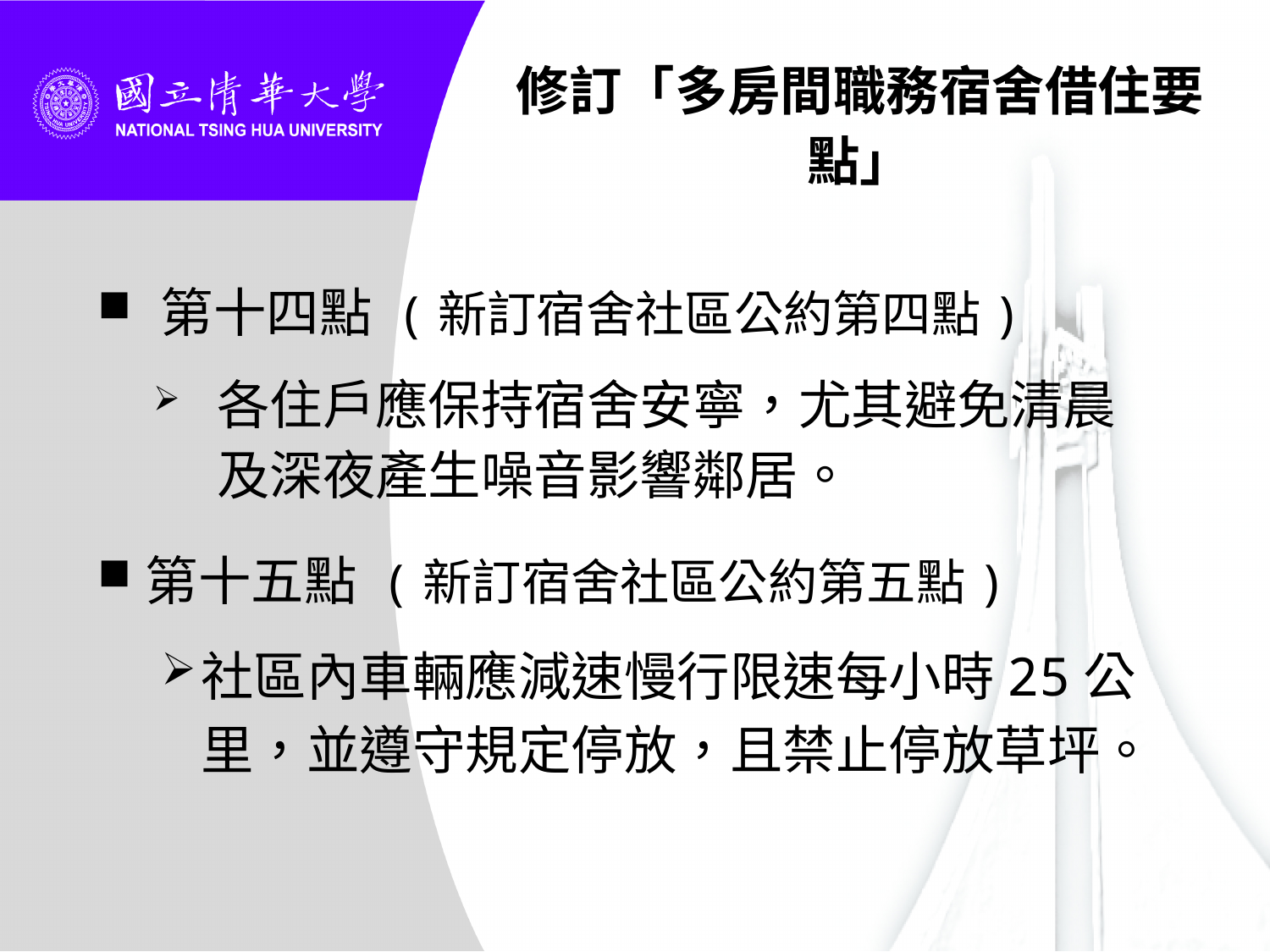

修訂「多房間職務宿舍借住要點」
第十四點 (新訂宿舍社區公約第四點)
各住戶應保持宿舍安寧，尤其避免清晨及深夜產生噪音影響鄰居。
第十五點 (新訂宿舍社區公約第五點)
社區內車輛應減速慢行限速每小時25公里，並遵守規定停放，且禁止停放草坪。